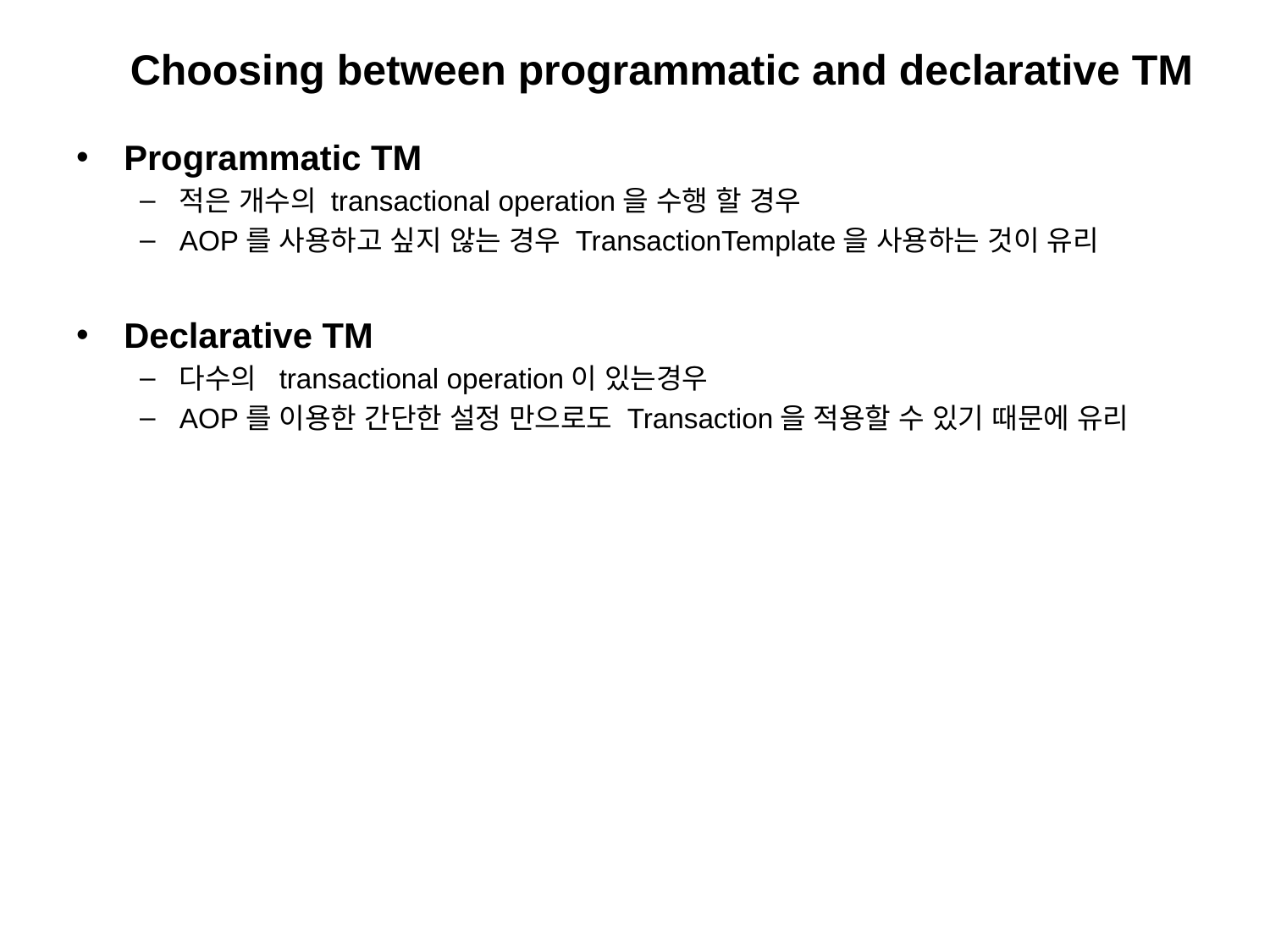

# Choosing between programmatic and declarative TM
Programmatic TM
적은 개수의 transactional operation을 수행 할 경우
AOP를 사용하고 싶지 않는 경우 TransactionTemplate을 사용하는 것이 유리

Declarative TM
다수의  transactional operation이 있는경우
AOP를 이용한 간단한 설정 만으로도 Transaction을 적용할 수 있기 때문에 유리